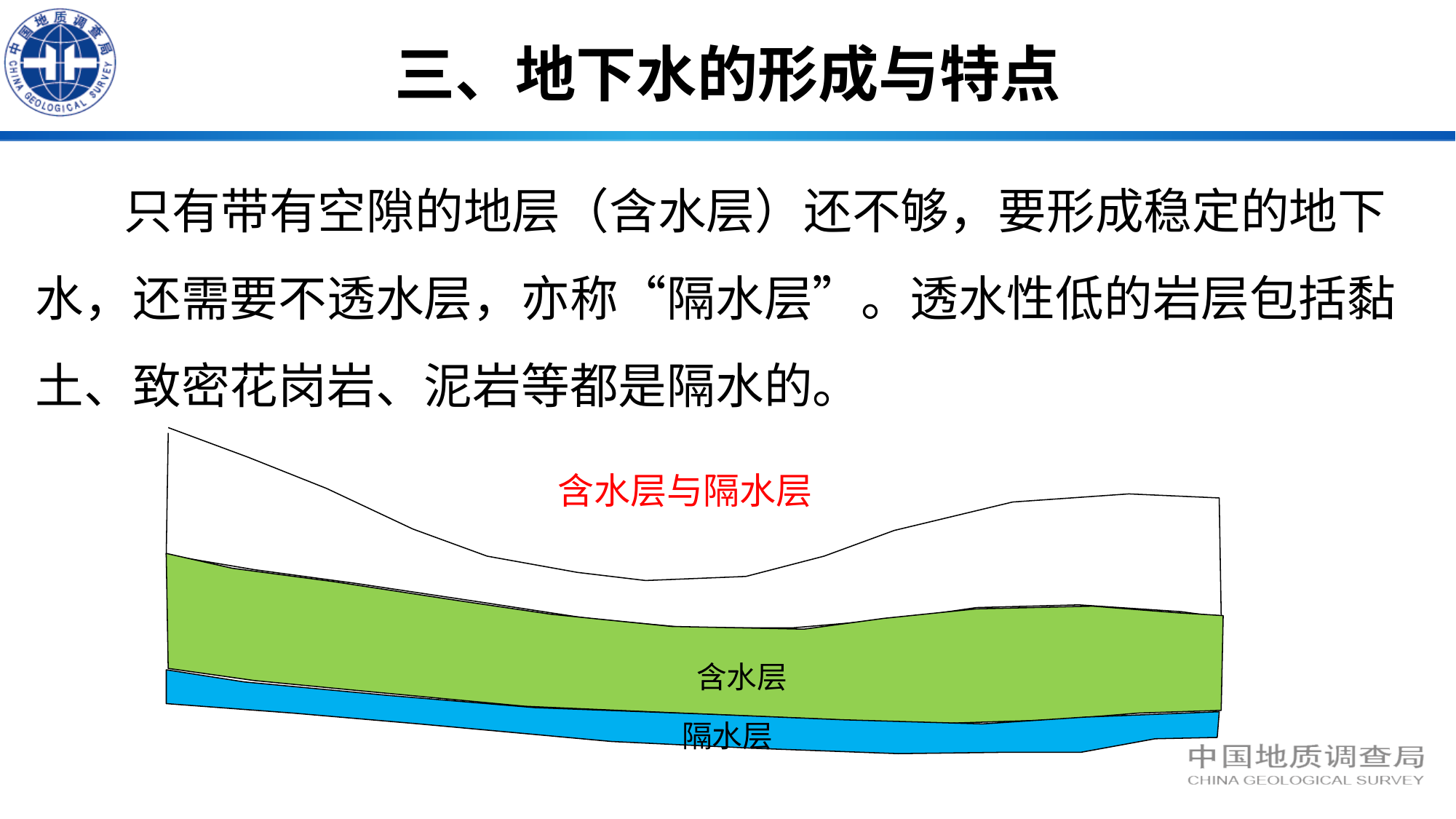

三、地下水的形成与特点
       只有带有空隙的地层（含水层）还不够，要形成稳定的地下水，还需要不透水层，亦称“隔水层”。透水性低的岩层包括黏土、致密花岗岩、泥岩等都是隔水的。

含水层与隔水层
含水层
隔水层